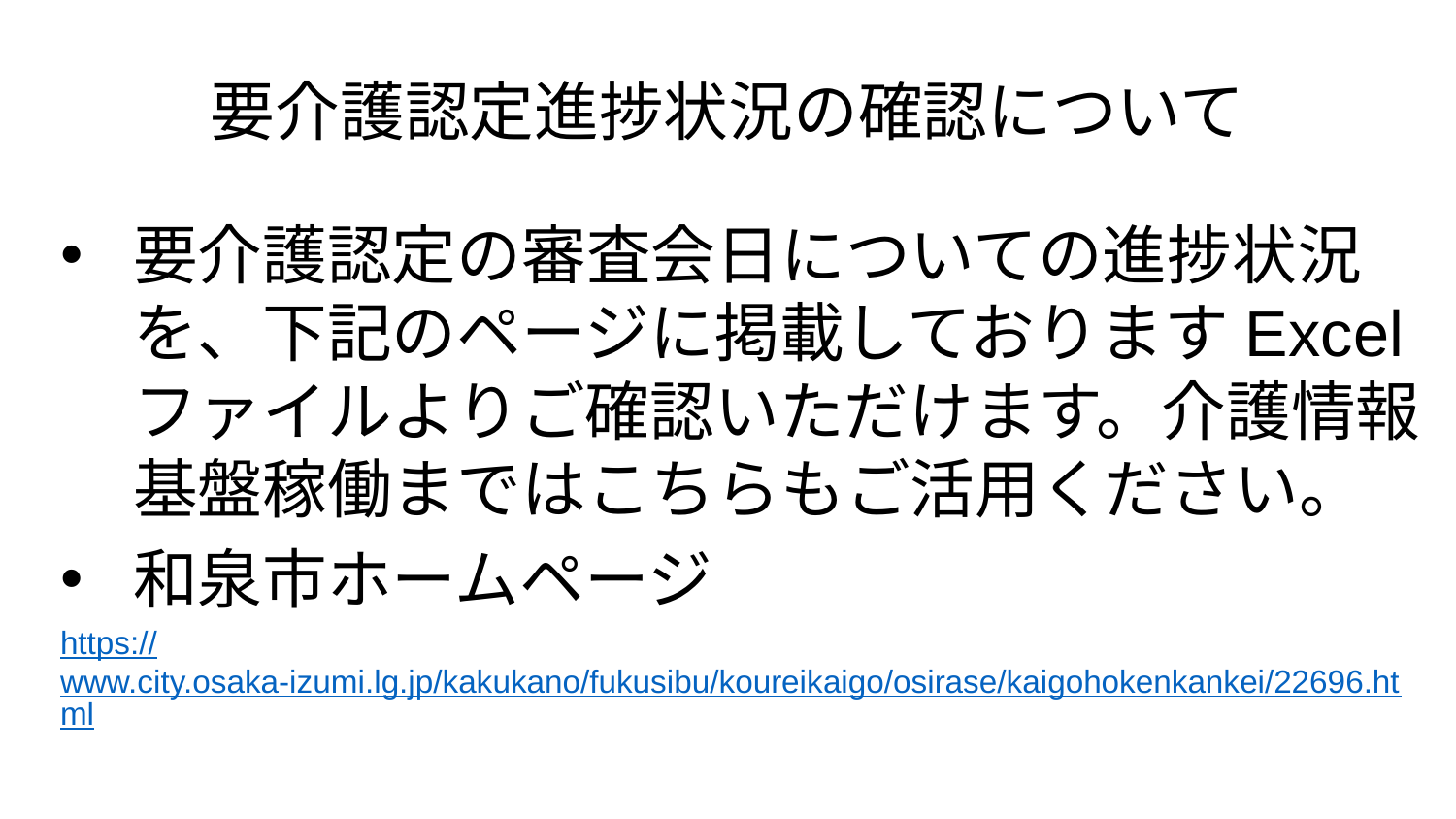

# 要介護認定進捗状況の確認について
要介護認定の審査会日についての進捗状況を、下記のページに掲載しておりますExcelファイルよりご確認いただけます。介護情報基盤稼働まではこちらもご活用ください。
和泉市ホームページ
https://www.city.osaka-izumi.lg.jp/kakukano/fukusibu/koureikaigo/osirase/kaigohokenkankei/22696.html